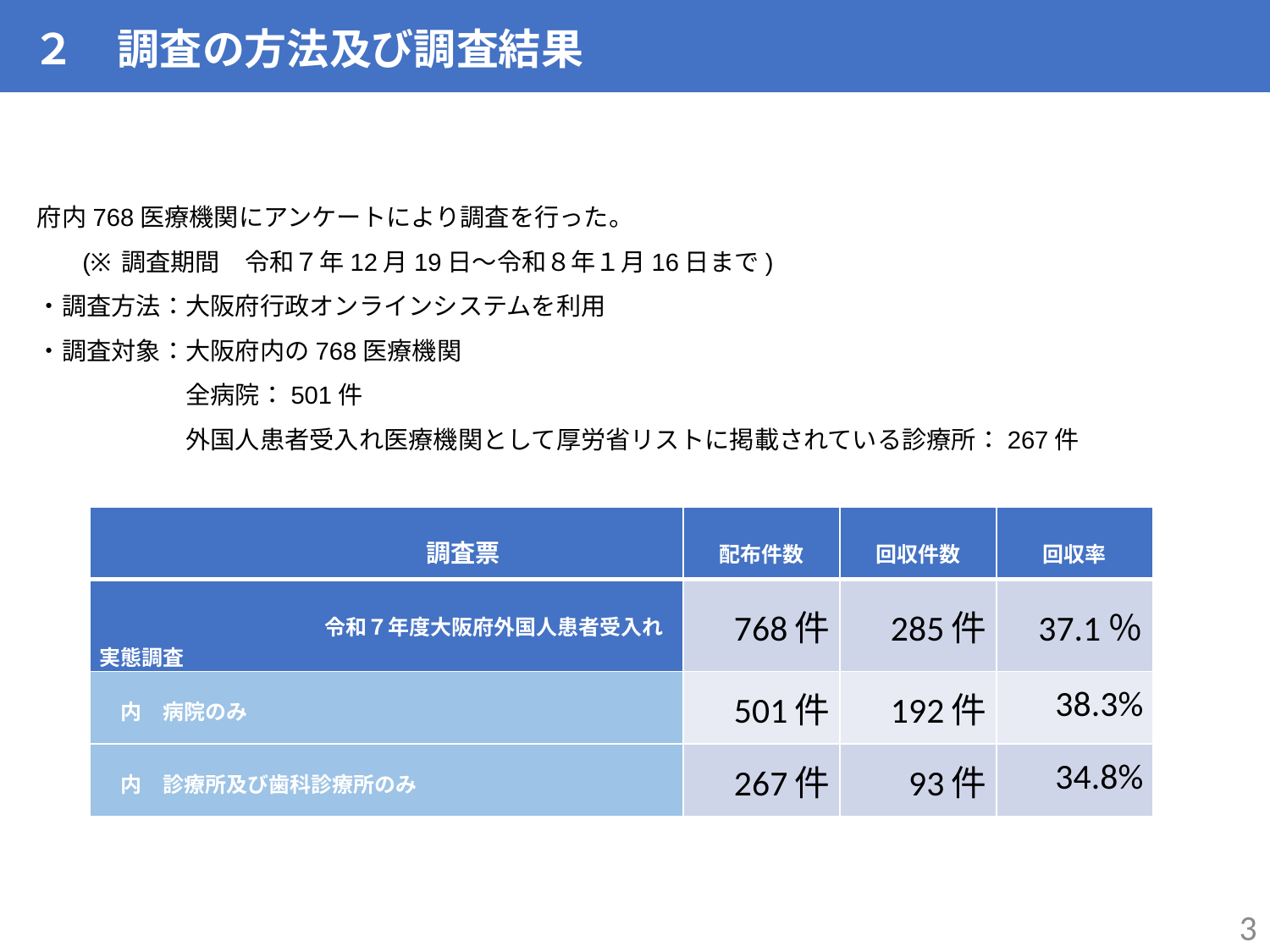

２　調査の方法及び調査結果

　府内768医療機関にアンケートにより調査を行った。
          (※調査期間　令和７年12月19日～令和８年１月16日まで)
　・調査方法：大阪府行政オンラインシステムを利用
　・調査対象：大阪府内の768医療機関
　　　　　　　全病院：501件
　　　　　　　外国人患者受入れ医療機関として厚労省リストに掲載されている診療所：267件

| 調査票 | 配布件数 | 回収件数 | 回収率 |
| --- | --- | --- | --- |
| 令和７年度大阪府外国人患者受入れ実態調査 | 768件 | 285件 | 37.1％ |
| 内　病院のみ | 501件 | 192件 | 38.3% |
| 内　診療所及び歯科診療所のみ | 267件 | 93件 | 34.8% |
3